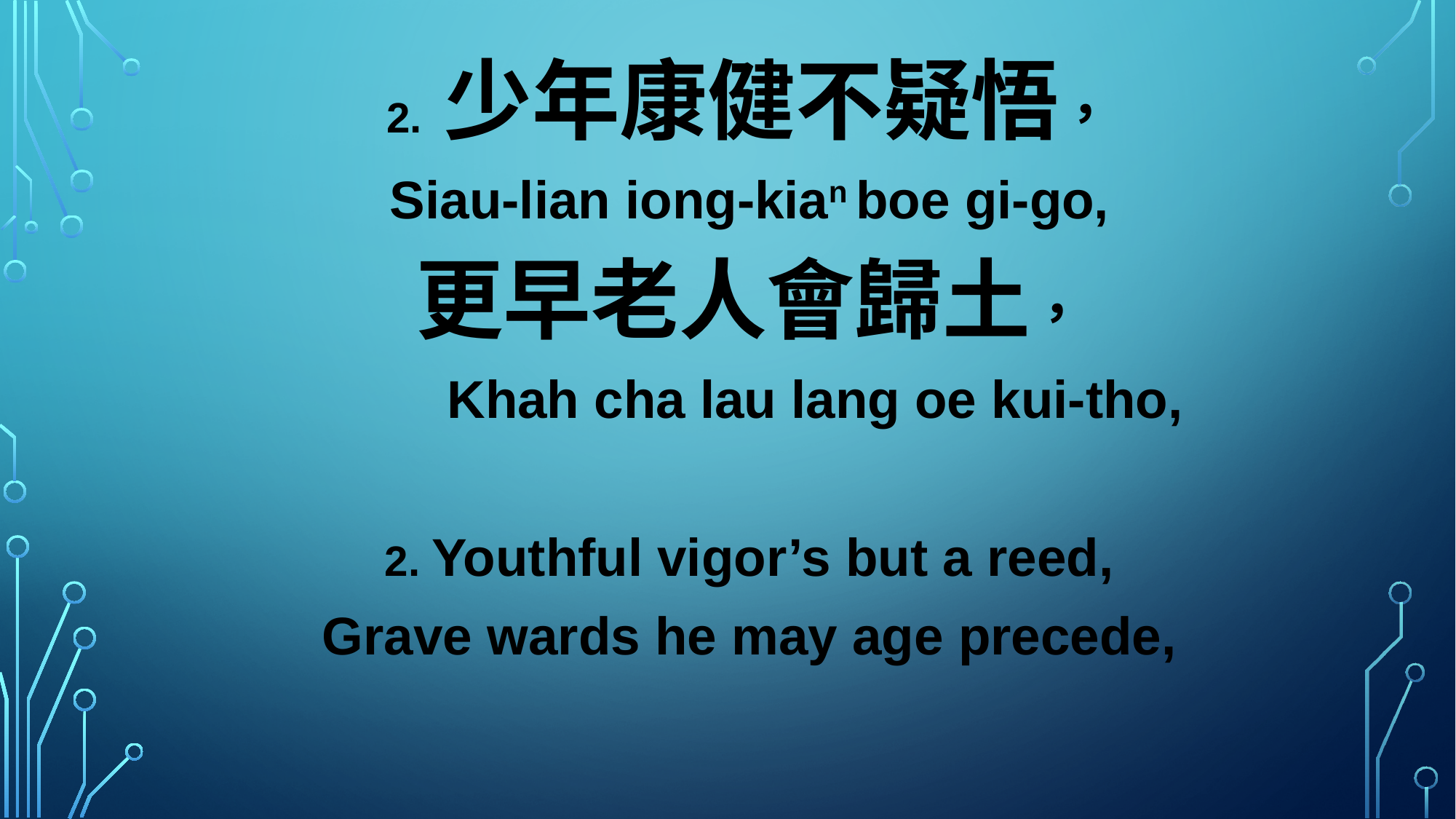

2. 少年康健不疑悟，
Siau-lian iong-kian boe gi-go,
更早老人會歸土，
                   Khah cha lau lang oe kui-tho,

2. Youthful vigor’s but a reed,
Grave wards he may age precede,